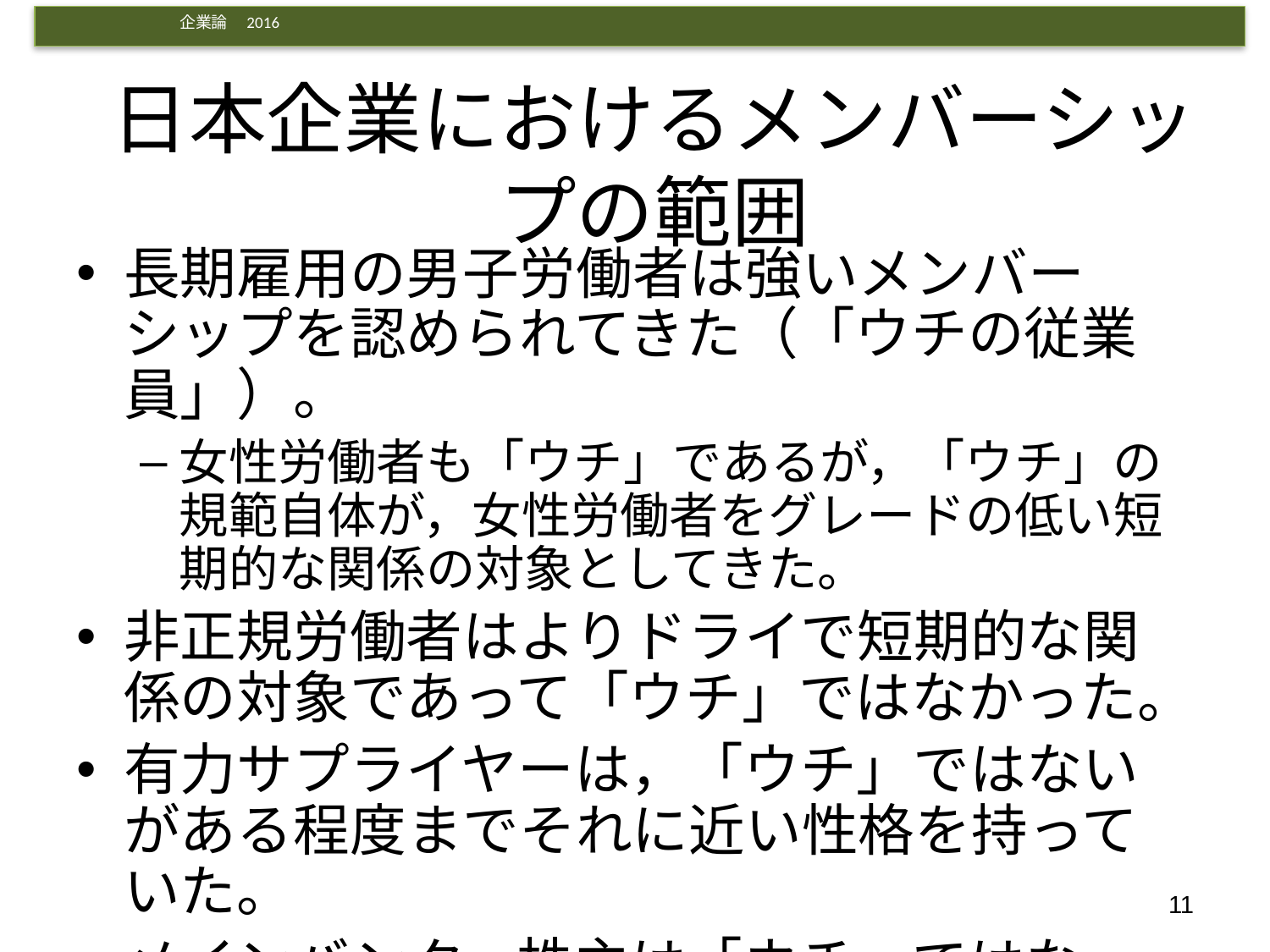

# 日本企業におけるメンバーシップの範囲
長期雇用の男子労働者は強いメンバーシップを認められてきた（「ウチの従業員」）。
女性労働者も「ウチ」であるが，「ウチ」の規範自体が，女性労働者をグレードの低い短期的な関係の対象としてきた。
非正規労働者はよりドライで短期的な関係の対象であって「ウチ」ではなかった。
有力サプライヤーは，「ウチ」ではないがある程度までそれに近い性格を持っていた。
メインバンク，株主は「ウチ」ではなかった。
11